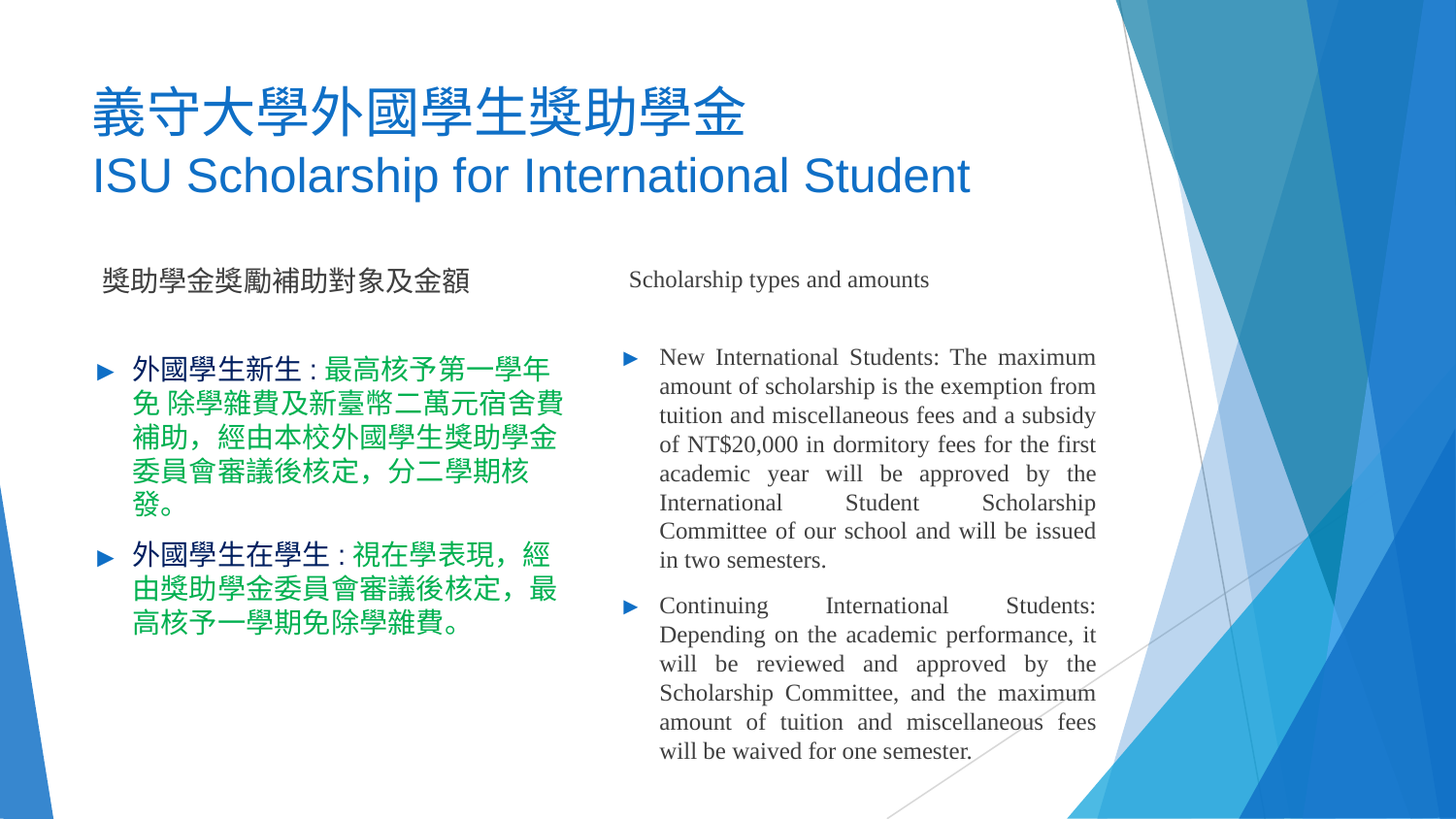

# 義守大學外國學生獎助學金 ISU Scholarship for International Student
獎助學金獎勵補助對象及金額

外國學生新生:最高核予第一學年免 除學雜費及新臺幣二萬元宿舍費補助，經由本校外國學生獎助學金委員會審議後核定，分二學期核發。
外國學生在學生:視在學表現，經由獎助學金委員會審議後核定，最高核予一學期免除學雜費。
Scholarship types and amounts

New International Students: The maximum amount of scholarship is the exemption from tuition and miscellaneous fees and a subsidy of NT$20,000 in dormitory fees for the first academic year will be approved by the International Student Scholarship Committee of our school and will be issued in two semesters.
Continuing International Students: Depending on the academic performance, it will be reviewed and approved by the Scholarship Committee, and the maximum amount of tuition and miscellaneous fees will be waived for one semester.